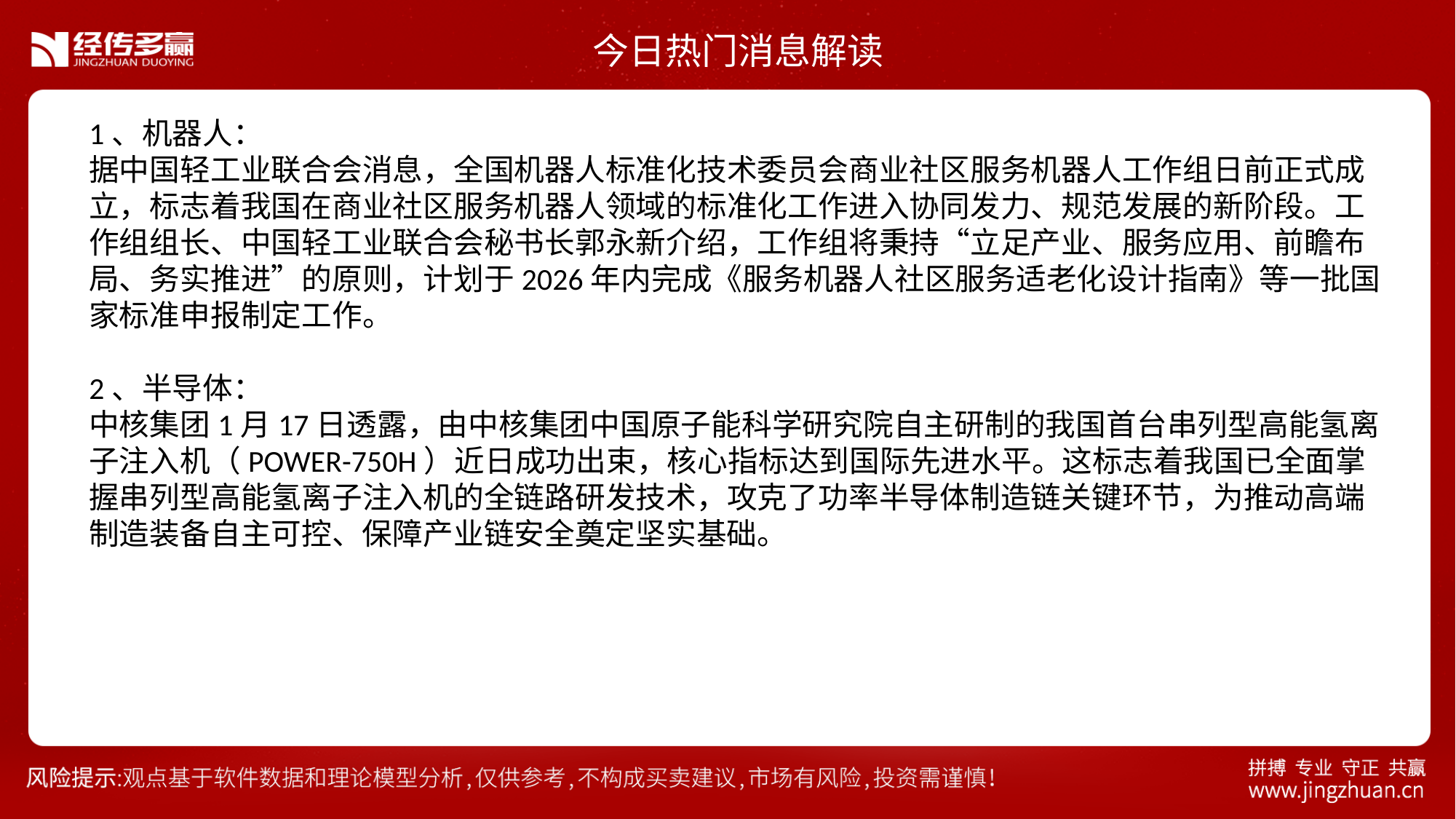

今日热门消息解读
1、机器人：
据中国轻工业联合会消息，全国机器人标准化技术委员会商业社区服务机器人工作组日前正式成立，标志着我国在商业社区服务机器人领域的标准化工作进入协同发力、规范发展的新阶段。工作组组长、中国轻工业联合会秘书长郭永新介绍，工作组将秉持“立足产业、服务应用、前瞻布局、务实推进”的原则，计划于2026年内完成《服务机器人社区服务适老化设计指南》等一批国家标准申报制定工作。

2、半导体：
中核集团1月17日透露，由中核集团中国原子能科学研究院自主研制的我国首台串列型高能氢离子注入机（POWER-750H）近日成功出束，核心指标达到国际先进水平。这标志着我国已全面掌握串列型高能氢离子注入机的全链路研发技术，攻克了功率半导体制造链关键环节，为推动高端制造装备自主可控、保障产业链安全奠定坚实基础。